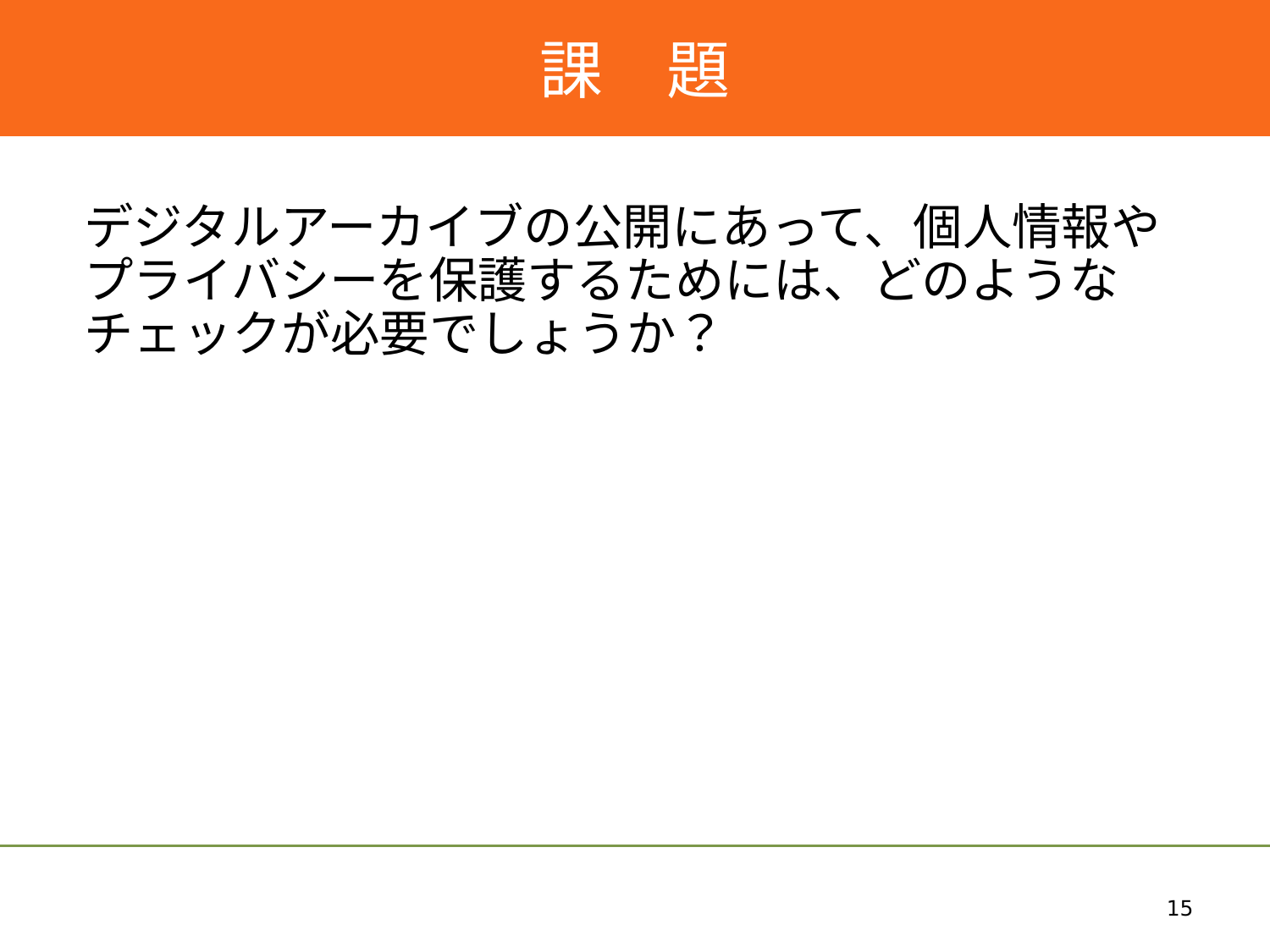

# 課　題

デジタルアーカイブの公開にあって、個人情報やプライバシーを保護するためには、どのようなチェックが必要でしょうか？
15